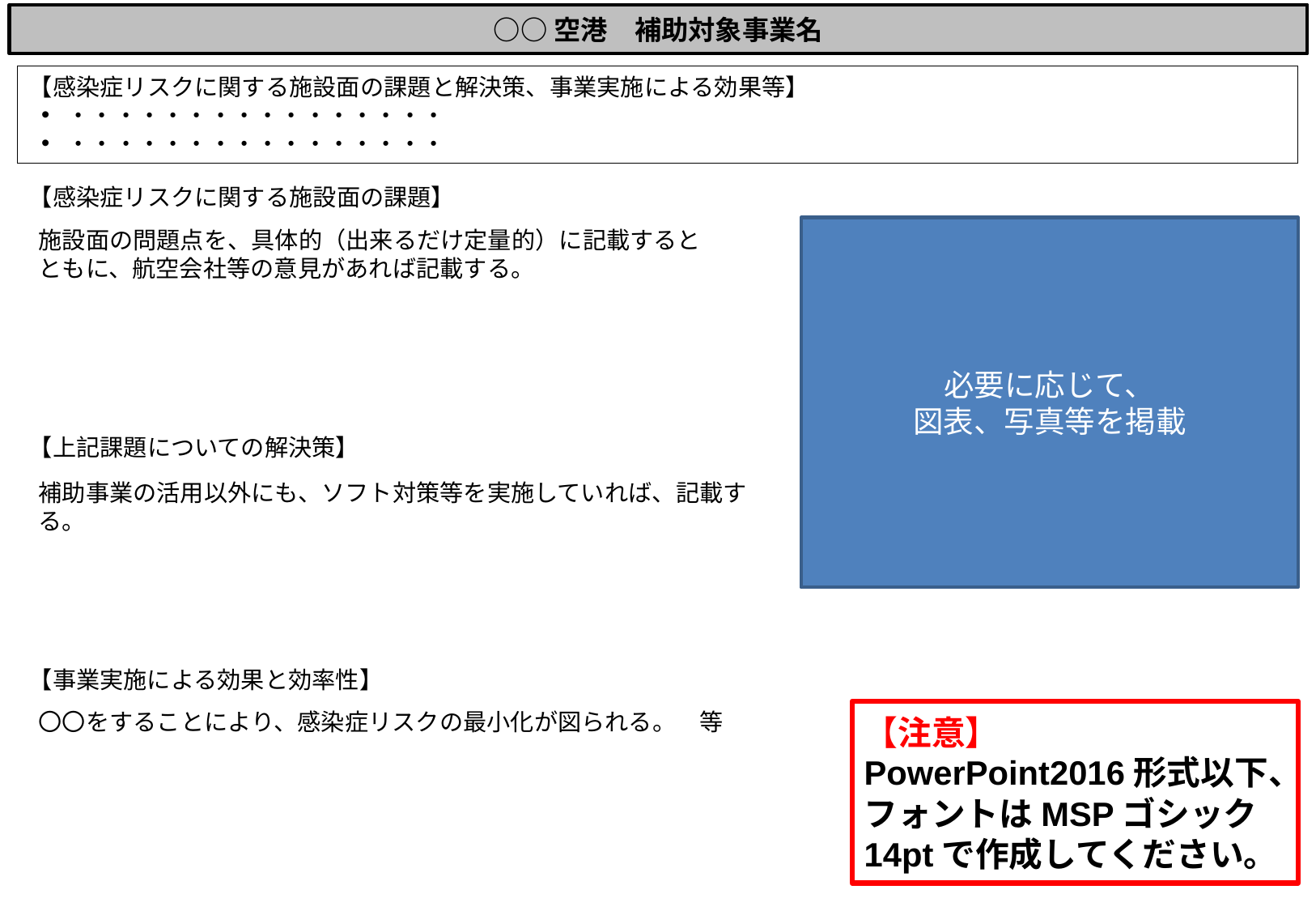

○○空港　補助対象事業名
【感染症リスクに関する施設面の課題と解決策、事業実施による効果等】
・・・・・・・・・・・・・・・・
・・・・・・・・・・・・・・・・
【感染症リスクに関する施設面の課題】
必要に応じて、
図表、写真等を掲載
施設面の問題点を、具体的（出来るだけ定量的）に記載するとともに、航空会社等の意見があれば記載する。
【上記課題についての解決策】
補助事業の活用以外にも、ソフト対策等を実施していれば、記載する。
【事業実施による効果と効率性】
〇〇をすることにより、感染症リスクの最小化が図られる。　等
【注意】
PowerPoint2016形式以下、
フォントはMSPゴシック14ptで作成してください。